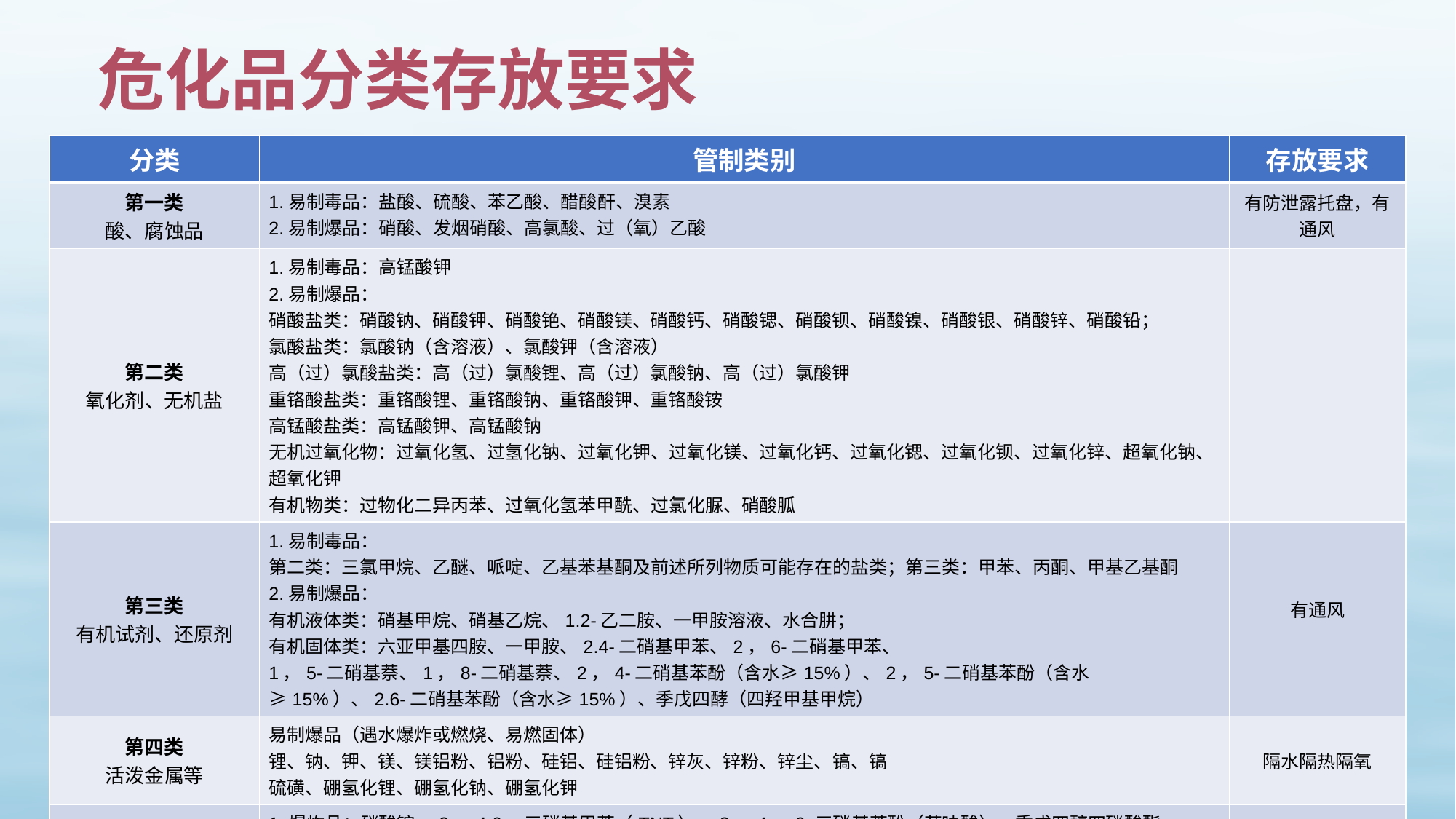

# 危化品分类存放要求
| 分类 | 管制类别 | 存放要求 |
| --- | --- | --- |
| 第一类 酸、腐蚀品 | 1.易制毒品：盐酸、硫酸、苯乙酸、醋酸酐、溴素 2.易制爆品：硝酸、发烟硝酸、高氯酸、过（氧）乙酸 | 有防泄露托盘，有通风 |
| 第二类 氧化剂、无机盐 | 1.易制毒品：高锰酸钾 2.易制爆品： 硝酸盐类：硝酸钠、硝酸钾、硝酸铯、硝酸镁、硝酸钙、硝酸锶、硝酸钡、硝酸镍、硝酸银、硝酸锌、硝酸铅； 氯酸盐类：氯酸钠（含溶液）、氯酸钾（含溶液） 高（过）氯酸盐类：高（过）氯酸锂、高（过）氯酸钠、高（过）氯酸钾 重铬酸盐类：重铬酸锂、重铬酸钠、重铬酸钾、重铬酸铵 高锰酸盐类：高锰酸钾、高锰酸钠 无机过氧化物：过氧化氢、过氢化钠、过氧化钾、过氧化镁、过氧化钙、过氧化锶、过氧化钡、过氧化锌、超氧化钠、超氧化钾 有机物类：过物化二异丙苯、过氧化氢苯甲酰、过氯化脲、硝酸胍 |  |
| 第三类 有机试剂、还原剂 | 1.易制毒品： 第二类：三氯甲烷、乙醚、哌啶、乙基苯基酮及前述所列物质可能存在的盐类；第三类：甲苯、丙酮、甲基乙基酮 2.易制爆品： 有机液体类：硝基甲烷、硝基乙烷、1.2-乙二胺、一甲胺溶液、水合肼； 有机固体类：六亚甲基四胺、一甲胺、2.4-二硝基甲苯、2，6-二硝基甲苯、 1，5-二硝基萘、1，8-二硝基萘、2，4-二硝基苯酚（含水≥15%）、2，5-二硝基苯酚（含水≥15%）、2.6-二硝基苯酚（含水≥15%）、季戊四酵（四羟甲基甲烷） | 有通风 |
| 第四类 活泼金属等 | 易制爆品（遇水爆炸或燃烧、易燃固体） 锂、钠、钾、镁、镁铝粉、铝粉、硅铝、硅铝粉、锌灰、锌粉、锌尘、镐、镐 硫磺、硼氢化锂、硼氢化钠、硼氢化钾 | 隔水隔热隔氧 |
| 第五类 爆炸品 | 1.爆炸品：硝酸铵、2，4.6一三硝基甲苯（TNT）、2，4，6-三硝基苯酚（苦味酸）、季戊四醇四硝酸酯 2.易制爆品名录中的爆炸品：氯酸铵、高（过）氯酸铵、二硝基苯酚（溶液）、2.4-二硝基苯酚钠、硝化纤维素，4.6-二硝基-2-氨基苯酚钠（苦氨酸钠） | 双人双锁 |